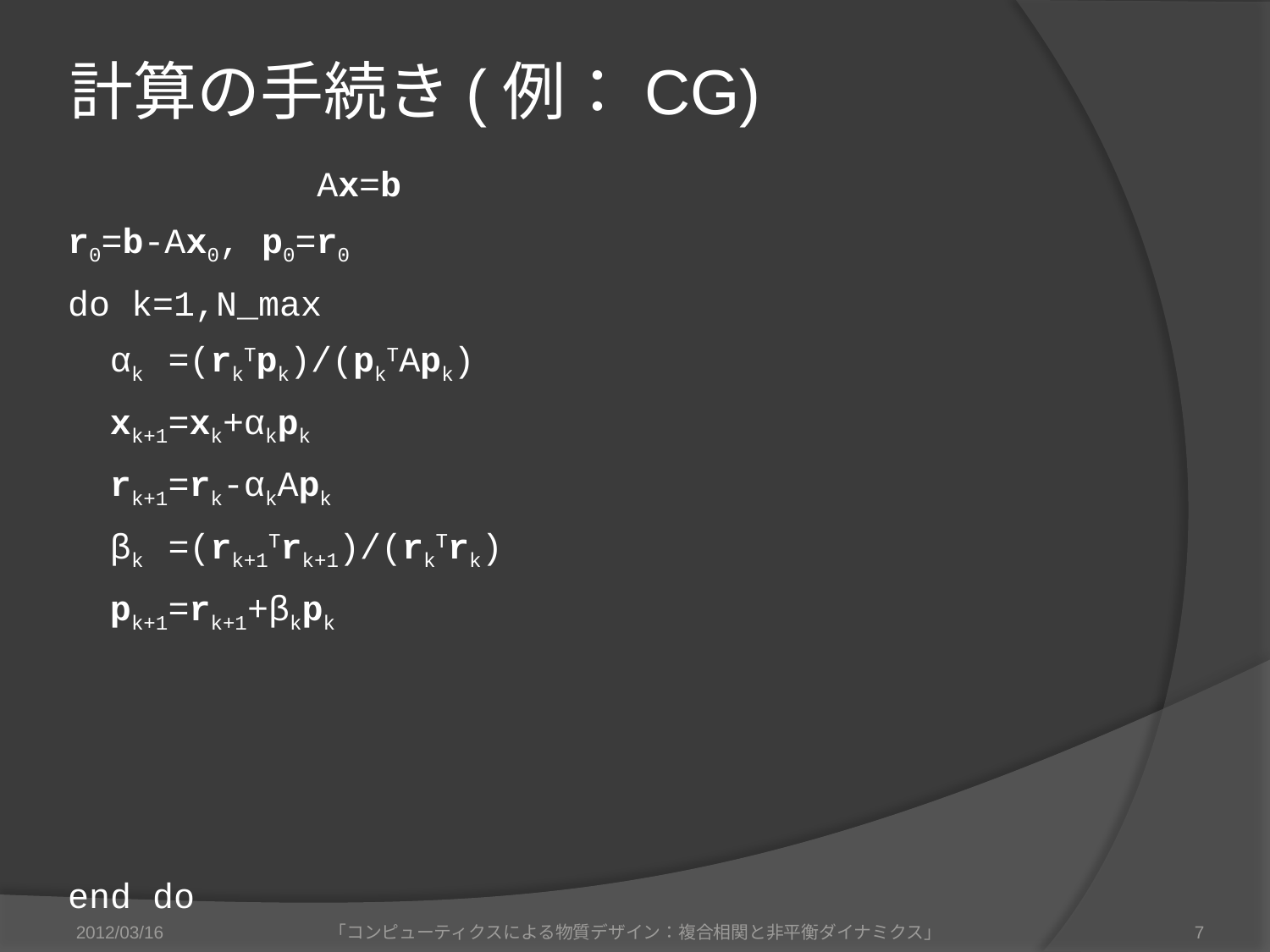

# 計算の手続き(例：CG)
Ax=b
r0=b-Ax0, p0=r0
do k=1,N_max
  αk  =(rkTpk)/(pkTApk)
  xk+1=xk+αkpk
  rk+1=rk-αkApk
  βk  =(rk+1Trk+1)/(rkTrk)
  pk+1=rk+1+βkpk

end do

2012/03/16
「コンピューティクスによる物質デザイン：複合相関と非平衡ダイナミクス」
7